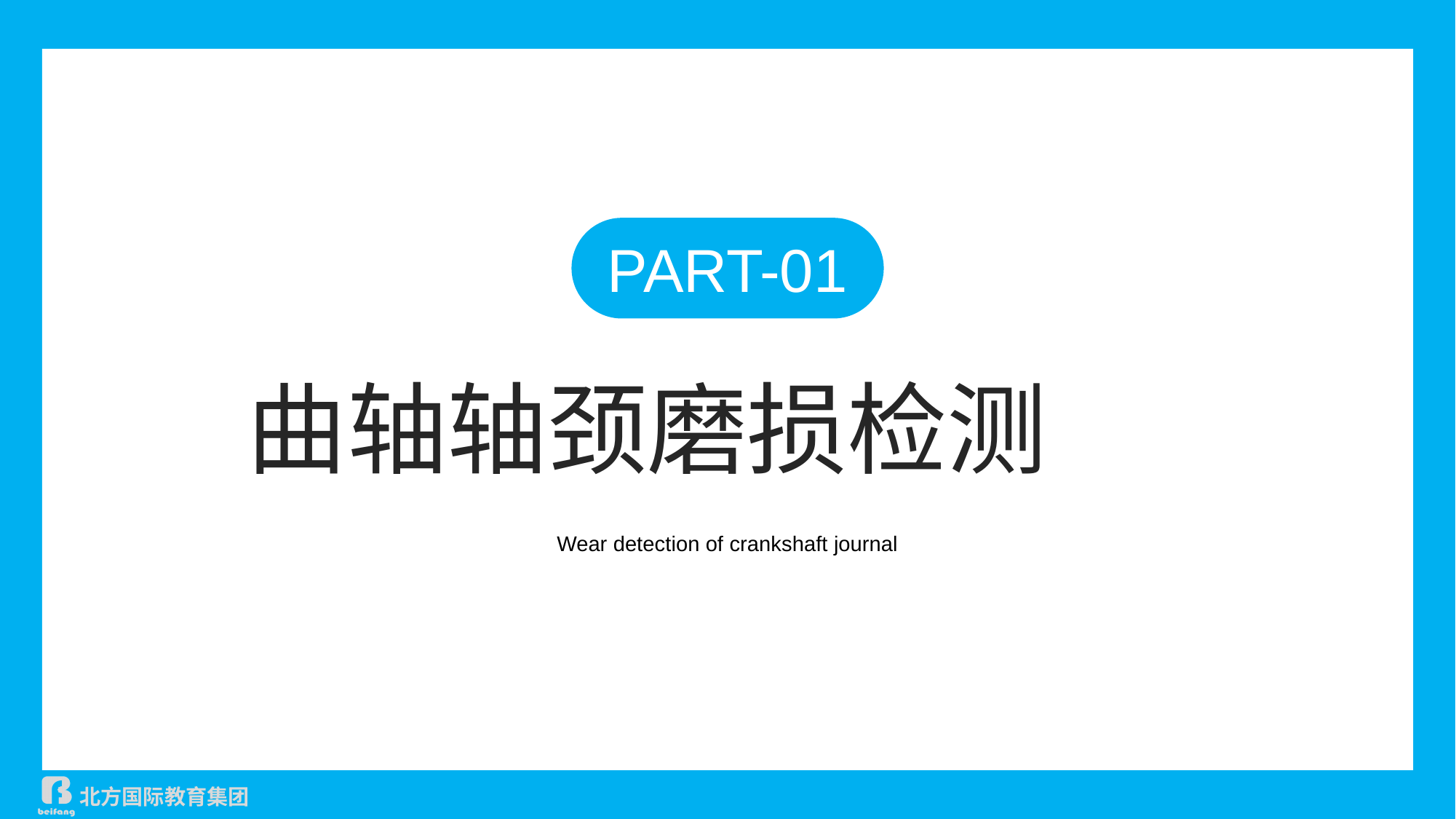

PART-01
曲轴轴颈磨损检测
Wear detection of crankshaft journal